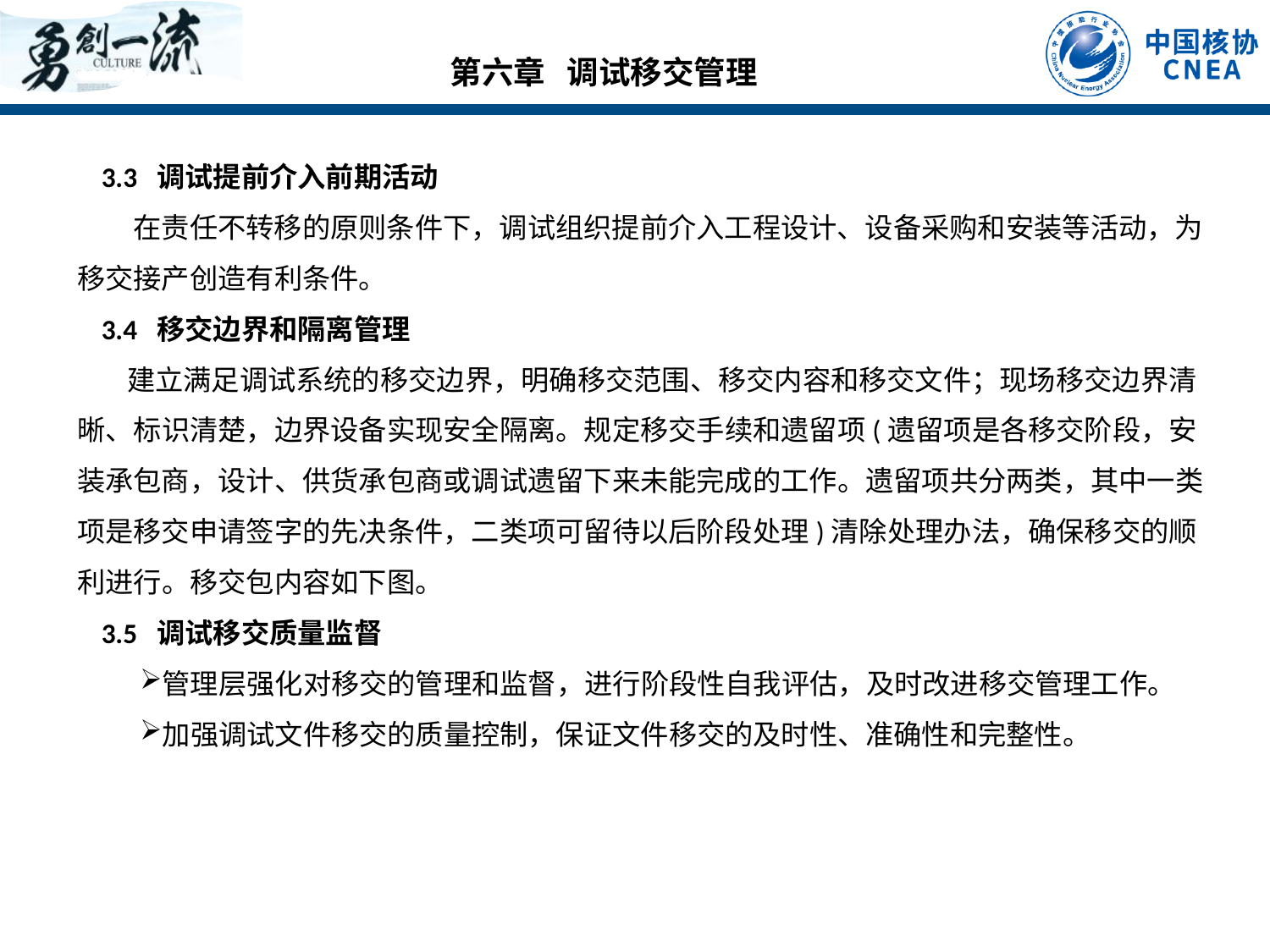

第六章   调试移交管理
3.3  调试提前介入前期活动
    在责任不转移的原则条件下，调试组织提前介入工程设计、设备采购和安装等活动，为移交接产创造有利条件。
3.4  移交边界和隔离管理
   建立满足调试系统的移交边界，明确移交范围、移交内容和移交文件；现场移交边界清晰、标识清楚，边界设备实现安全隔离。规定移交手续和遗留项(遗留项是各移交阶段，安装承包商，设计、供货承包商或调试遗留下来未能完成的工作。遗留项共分两类，其中一类项是移交申请签字的先决条件，二类项可留待以后阶段处理)清除处理办法，确保移交的顺利进行。移交包内容如下图。
3.5  调试移交质量监督
管理层强化对移交的管理和监督，进行阶段性自我评估，及时改进移交管理工作。
加强调试文件移交的质量控制，保证文件移交的及时性、准确性和完整性。